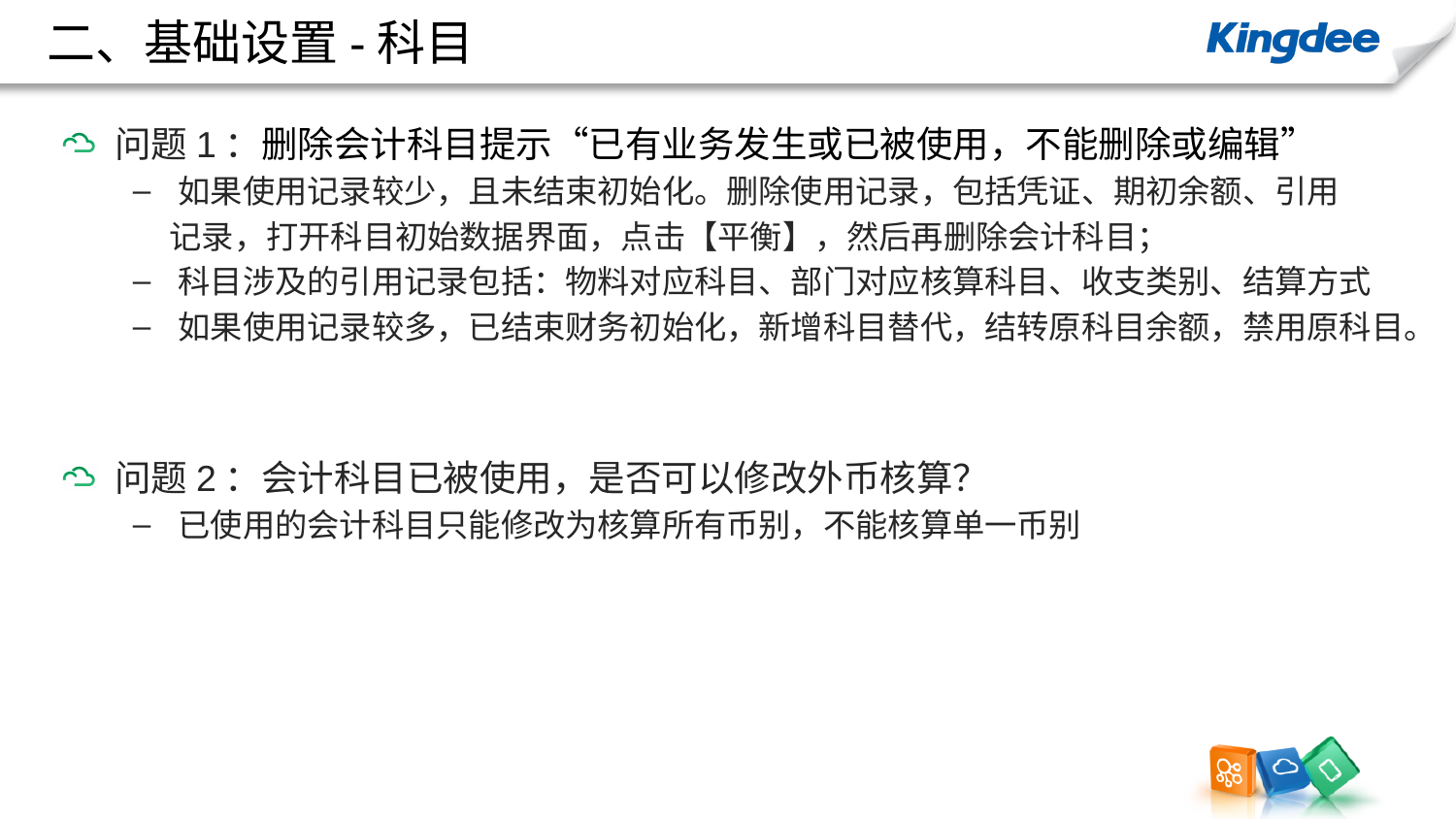

# 二、基础设置-科目
问题1：删除会计科目提示“已有业务发生或已被使用，不能删除或编辑”
如果使用记录较少，且未结束初始化。删除使用记录，包括凭证、期初余额、引用
    记录，打开科目初始数据界面，点击【平衡】，然后再删除会计科目；
科目涉及的引用记录包括：物料对应科目、部门对应核算科目、收支类别、结算方式
如果使用记录较多，已结束财务初始化，新增科目替代，结转原科目余额，禁用原科目。

问题2：会计科目已被使用，是否可以修改外币核算？
已使用的会计科目只能修改为核算所有币别，不能核算单一币别